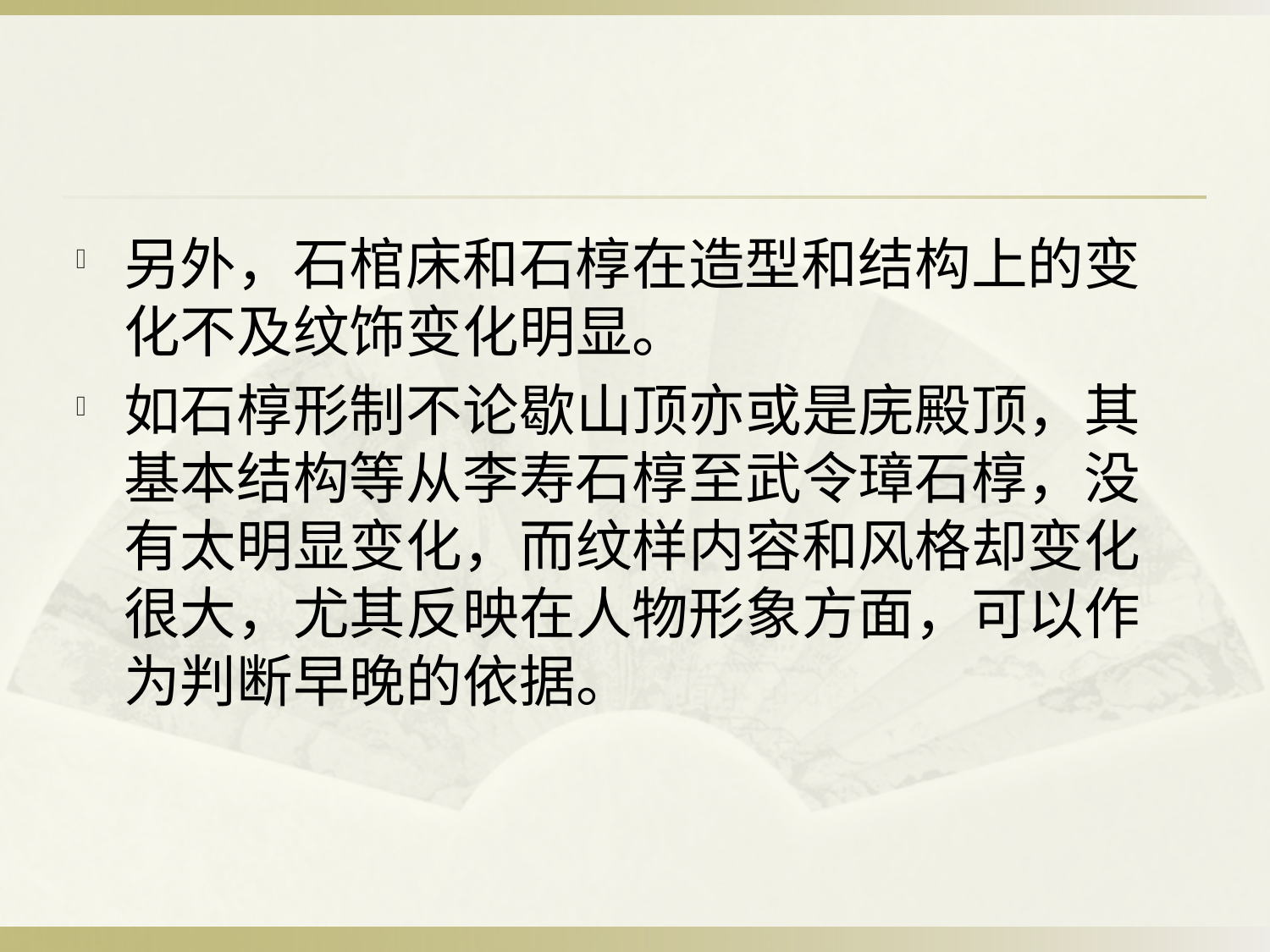

#
另外，石棺床和石椁在造型和结构上的变化不及纹饰变化明显。
如石椁形制不论歇山顶亦或是庑殿顶，其基本结构等从李寿石椁至武令璋石椁，没有太明显变化，而纹样内容和风格却变化很大，尤其反映在人物形象方面，可以作为判断早晚的依据。